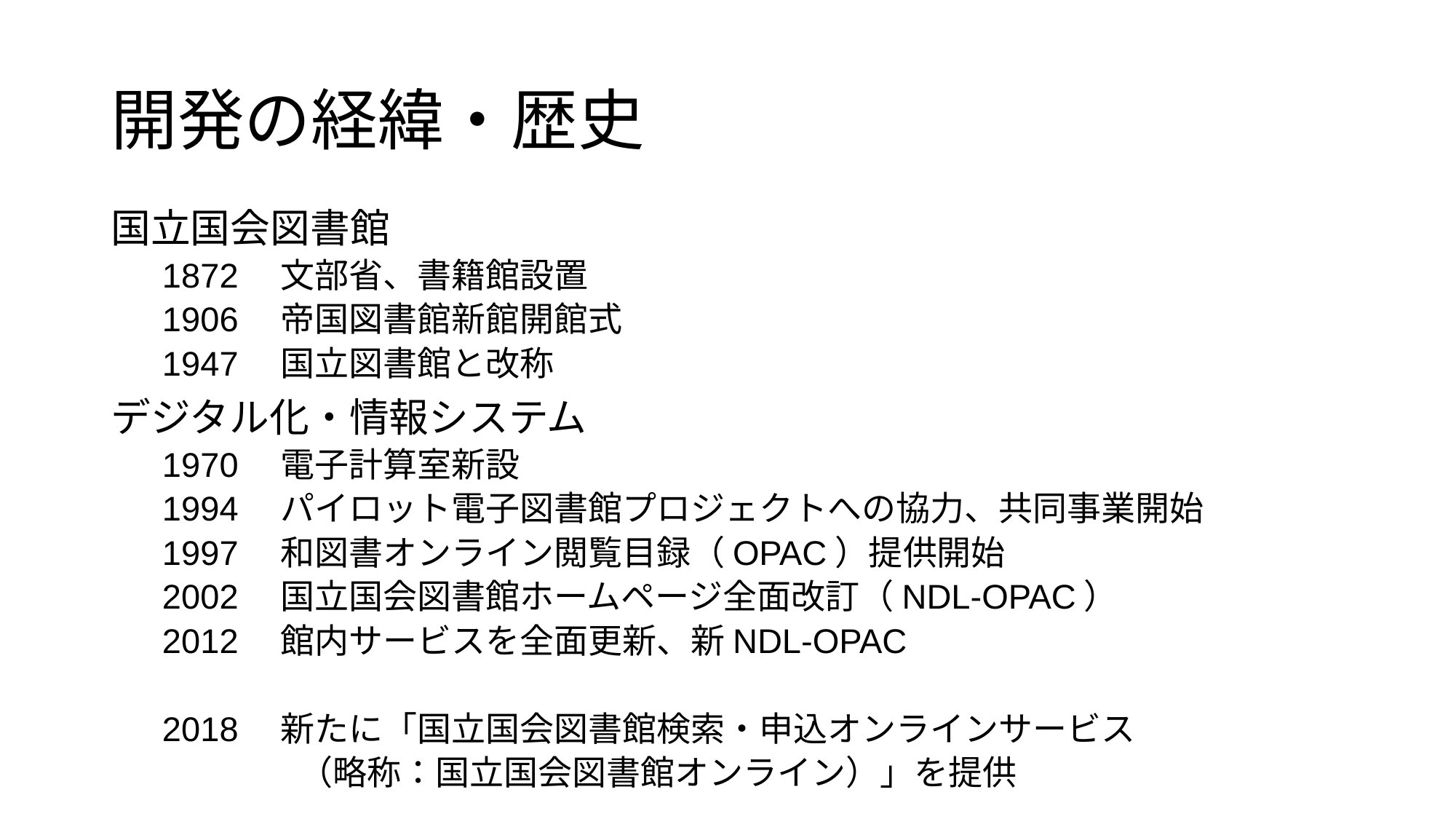

# 開発の経緯・歴史
国立国会図書館
1872　文部省、書籍館設置
1906　帝国図書館新館開館式
1947　国立図書館と改称
デジタル化・情報システム
1970　電子計算室新設
1994　パイロット電子図書館プロジェクトへの協力、共同事業開始
1997　和図書オンライン閲覧目録（OPAC）提供開始
2002　国立国会図書館ホームページ全面改訂（NDL-OPAC）
2012　館内サービスを全面更新、新NDL-OPAC

2018　新たに「国立国会図書館検索・申込オンラインサービス
　　　　（略称：国立国会図書館オンライン）」を提供